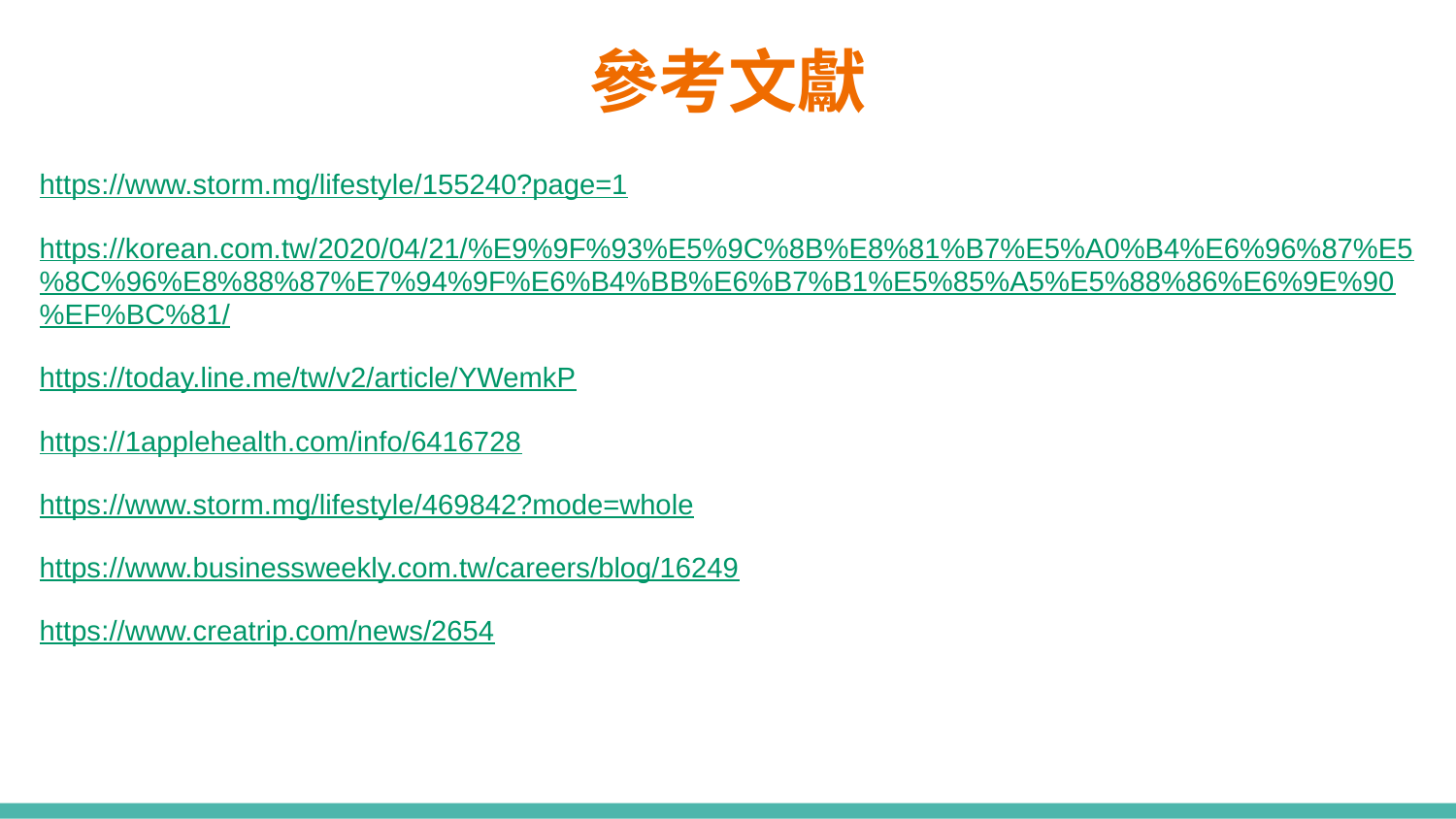

# 參考文獻
https://www.storm.mg/lifestyle/155240?page=1
https://korean.com.tw/2020/04/21/%E9%9F%93%E5%9C%8B%E8%81%B7%E5%A0%B4%E6%96%87%E5%8C%96%E8%88%87%E7%94%9F%E6%B4%BB%E6%B7%B1%E5%85%A5%E5%88%86%E6%9E%90%EF%BC%81/
https://today.line.me/tw/v2/article/YWemkP
https://1applehealth.com/info/6416728
https://www.storm.mg/lifestyle/469842?mode=whole
https://www.businessweekly.com.tw/careers/blog/16249
https://www.creatrip.com/news/2654